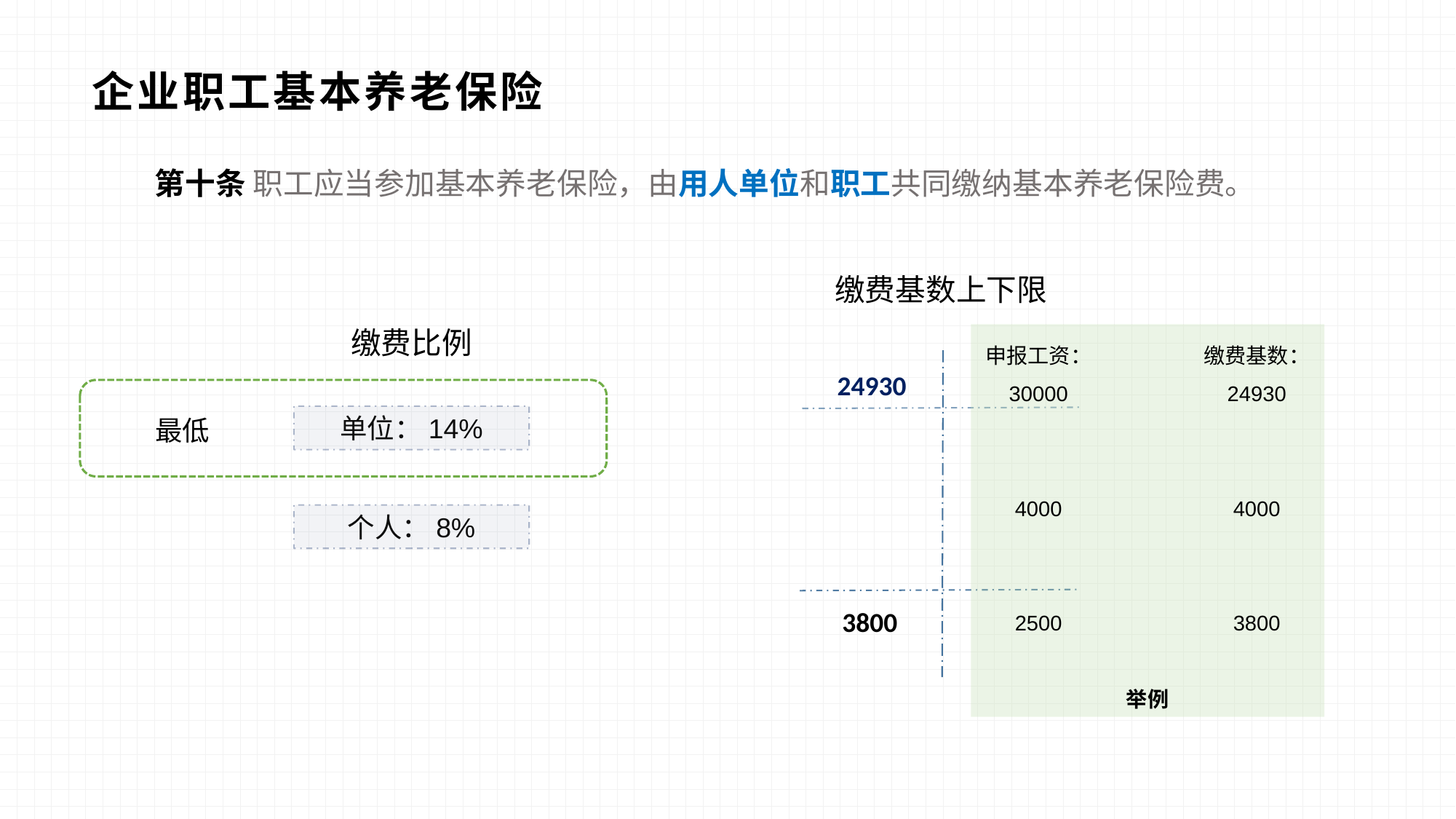

# 企业职工基本养老保险
第十条 职工应当参加基本养老保险，由用人单位和职工共同缴纳基本养老保险费。
缴费基数上下限
24930
3800
缴费比例
单位：14%
个人：8%
申报工资：		缴费基数：
30000		24930

4000		4000

2500		3800

举例

最低